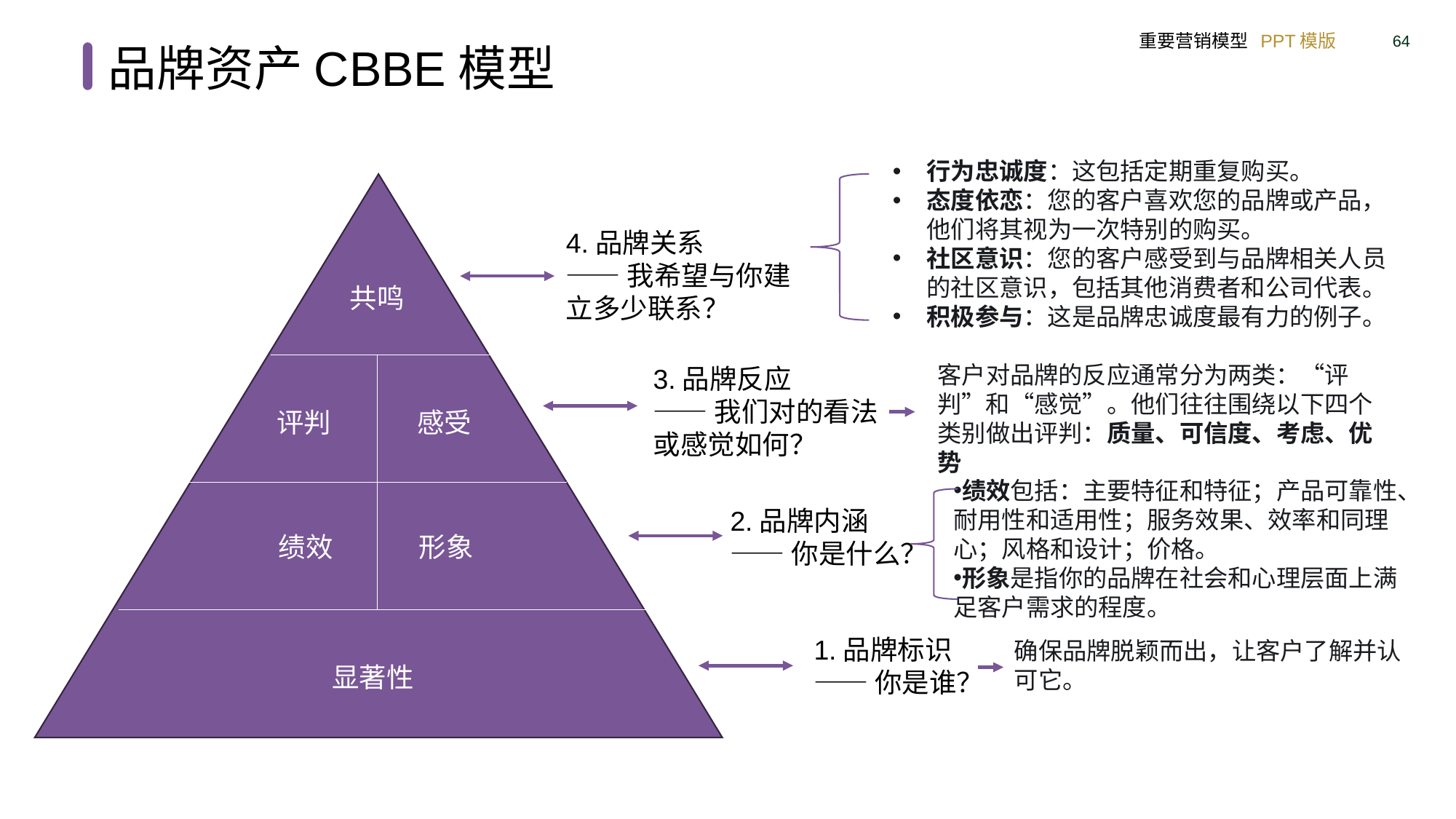

品牌资产CBBE模型
行为忠诚度：这包括定期重复购买。
态度依恋：您的客户喜欢您的品牌或产品，他们将其视为一次特别的购买。
社区意识：您的客户感受到与品牌相关人员的社区意识，包括其他消费者和公司代表。
积极参与：这是品牌忠诚度最有力的例子。

共鸣
评判
感受
绩效
形象
显著性

4.品牌关系
——我希望与你建立多少联系？
客户对品牌的反应通常分为两类：“评判”和“感觉”。他们往往围绕以下四个类别做出评判：质量、可信度、考虑、优势
3.品牌反应
——我们对的看法或感觉如何？
绩效包括：主要特征和特征；产品可靠性、耐用性和适用性；服务效果、效率和同理心；风格和设计；价格。
形象是指你的品牌在社会和心理层面上满足客户需求的程度。

2.品牌内涵
——你是什么？
1.品牌标识
——你是谁？
确保品牌脱颖而出，让客户了解并认可它。